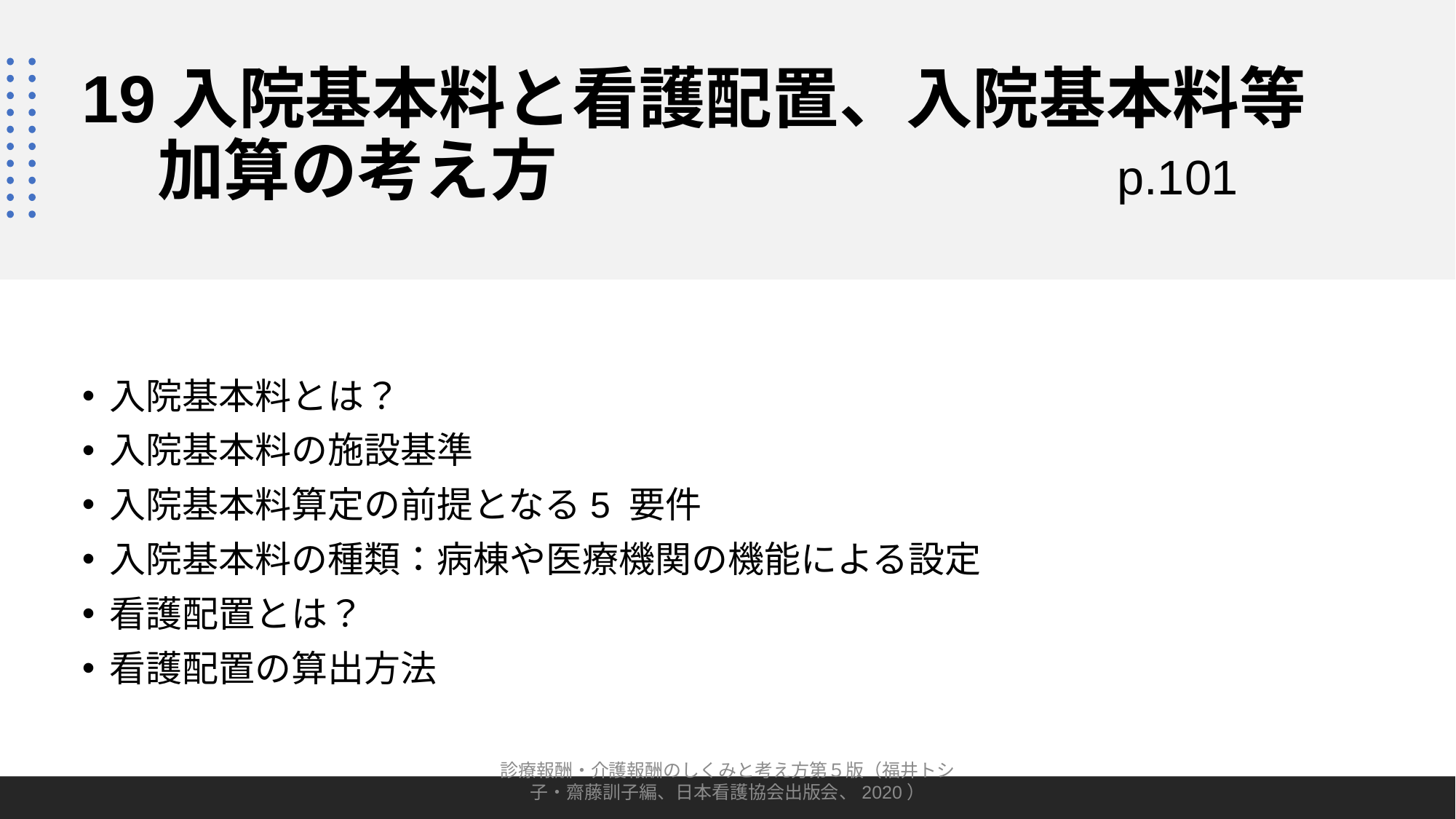

# 19入院基本料と看護配置、入院基本料等 加算の考え方                                    p.101

入院基本料とは？
入院基本料の施設基準
入院基本料算定の前提となる5 要件
入院基本料の種類：病棟や医療機関の機能による設定
看護配置とは？
看護配置の算出方法
診療報酬・介護報酬のしくみと考え方第５版（福井トシ子・齋藤訓子編、日本看護協会出版会、2020）